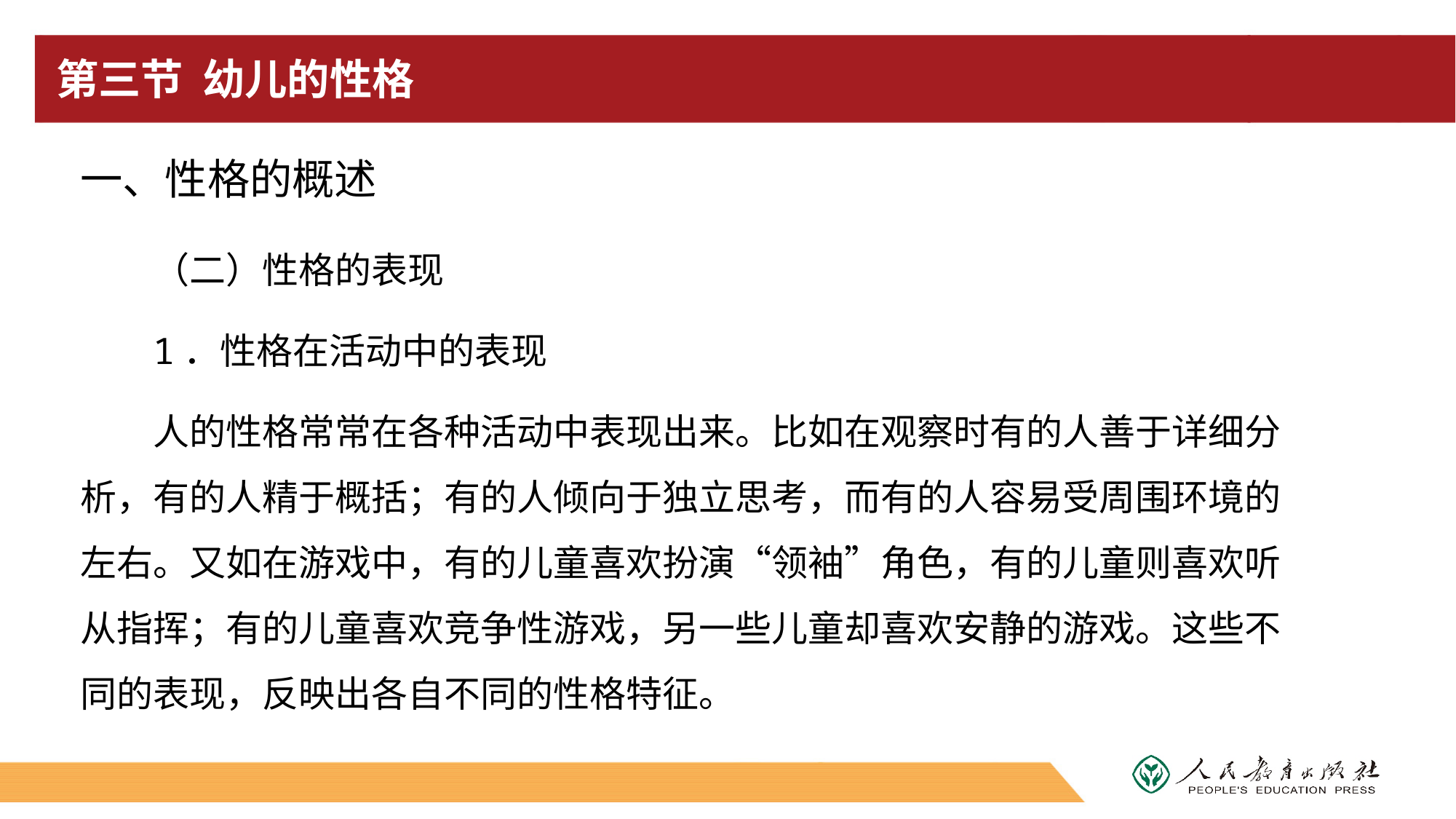

# 第三节  幼儿的性格
一、性格的概述
（二）性格的表现
1．性格在活动中的表现
人的性格常常在各种活动中表现出来。比如在观察时有的人善于详细分析，有的人精于概括；有的人倾向于独立思考，而有的人容易受周围环境的左右。又如在游戏中，有的儿童喜欢扮演“领袖”角色，有的儿童则喜欢听从指挥；有的儿童喜欢竞争性游戏，另一些儿童却喜欢安静的游戏。这些不同的表现，反映出各自不同的性格特征。